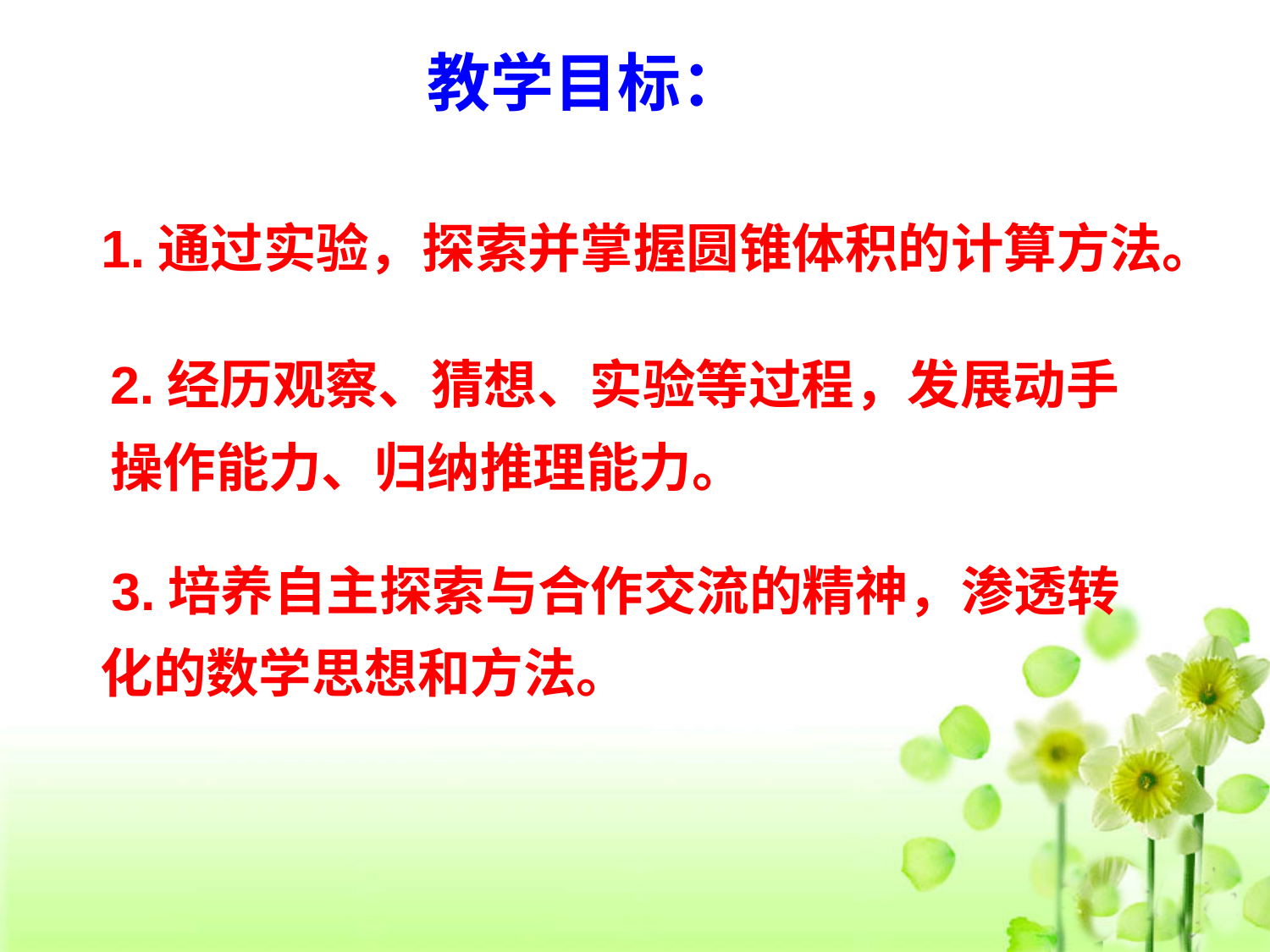

教学目标：
1.通过实验，探索并掌握圆锥体积的计算方法。
2.经历观察、猜想、实验等过程，发展动手操作能力、归纳推理能力。
    3.培养自主探索与合作交流的精神，渗透转化的数学思想和方法。